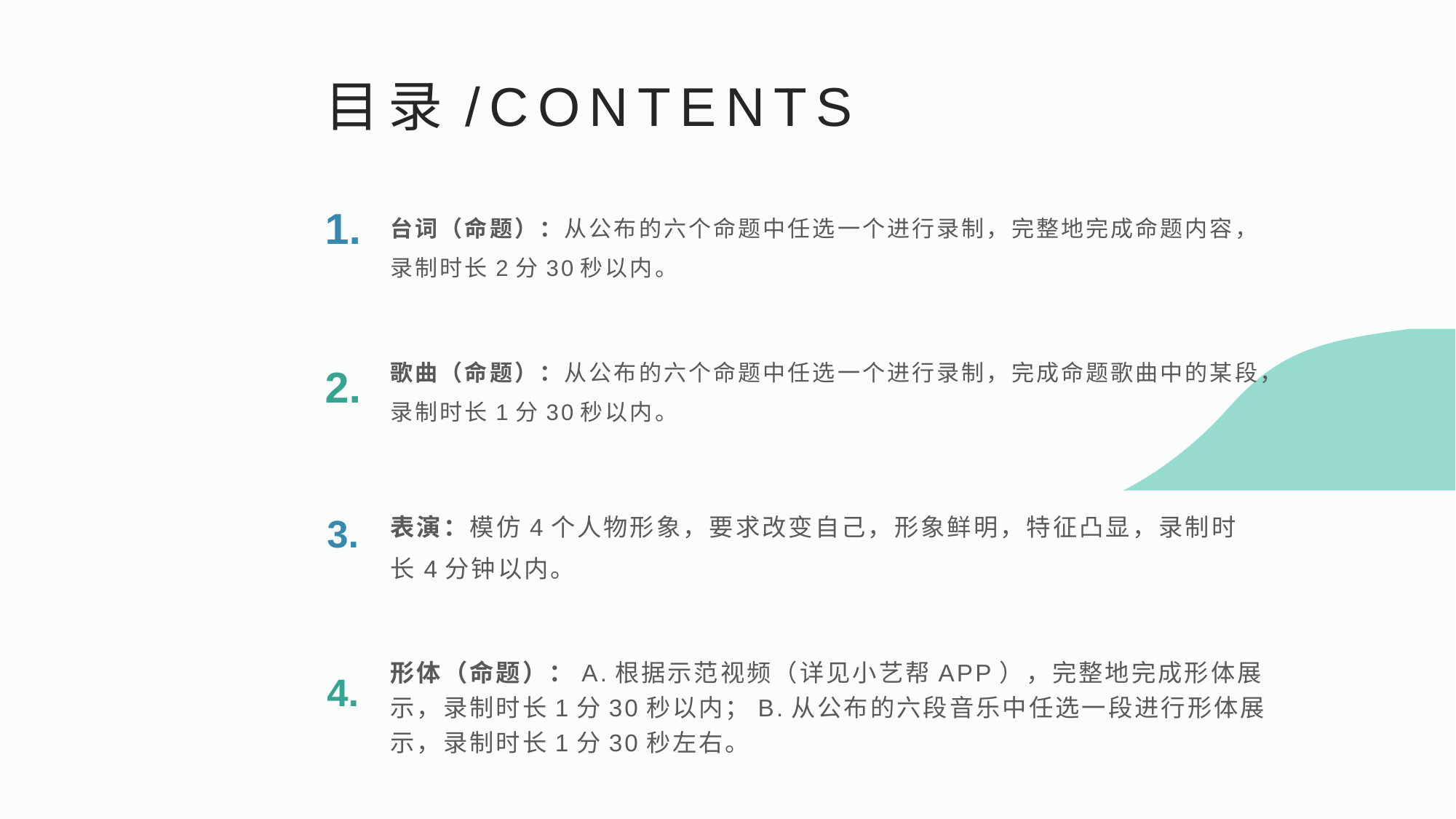

目录/CONTENTS
1.
台词（命题）：从公布的六个命题中任选一个进行录制，完整地完成命题内容，录制时长2分30秒以内。
歌曲（命题）：从公布的六个命题中任选一个进行录制，完成命题歌曲中的某段，录制时长1分30秒以内。
2.
表演：模仿4个人物形象，要求改变自己，形象鲜明，特征凸显，录制时长4分钟以内。
3.
形体（命题）：A.根据示范视频（详见小艺帮APP），完整地完成形体展示，录制时长1分30秒以内；B.从公布的六段音乐中任选一段进行形体展示，录制时长1分30秒左右。
4.